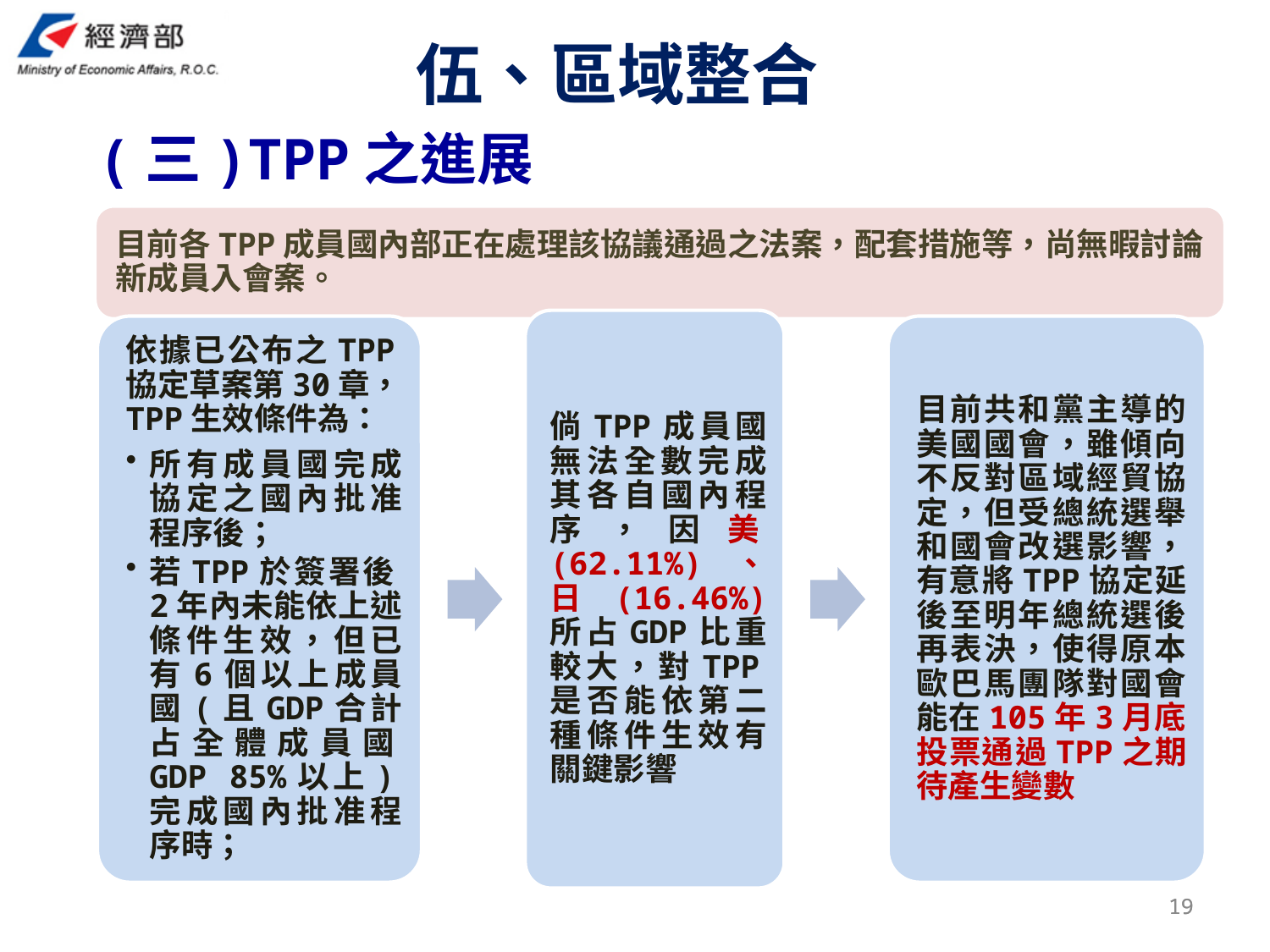

伍、區域整合
# (三)TPP之進展
目前各TPP成員國內部正在處理該協議通過之法案，配套措施等，尚無暇討論新成員入會案。
依據已公布之TPP協定草案第30章，TPP生效條件為：
所有成員國完成協定之國內批准程序後；
若TPP於簽署後2年內未能依上述條件生效，但已有6個以上成員國(且GDP合計占全體成員國GDP 85%以上)完成國內批准程序時；

倘TPP成員國無法全數完成其各自國內程序，因美(62.11%)、日(16.46%) 所占GDP比重較大，對TPP是否能依第二種條件生效有關鍵影響

目前共和黨主導的美國國會，雖傾向不反對區域經貿協定，但受總統選舉和國會改選影響，有意將TPP協定延後至明年總統選後再表決，使得原本歐巴馬團隊對國會能在105年3月底投票通過TPP之期待產生變數
19
19